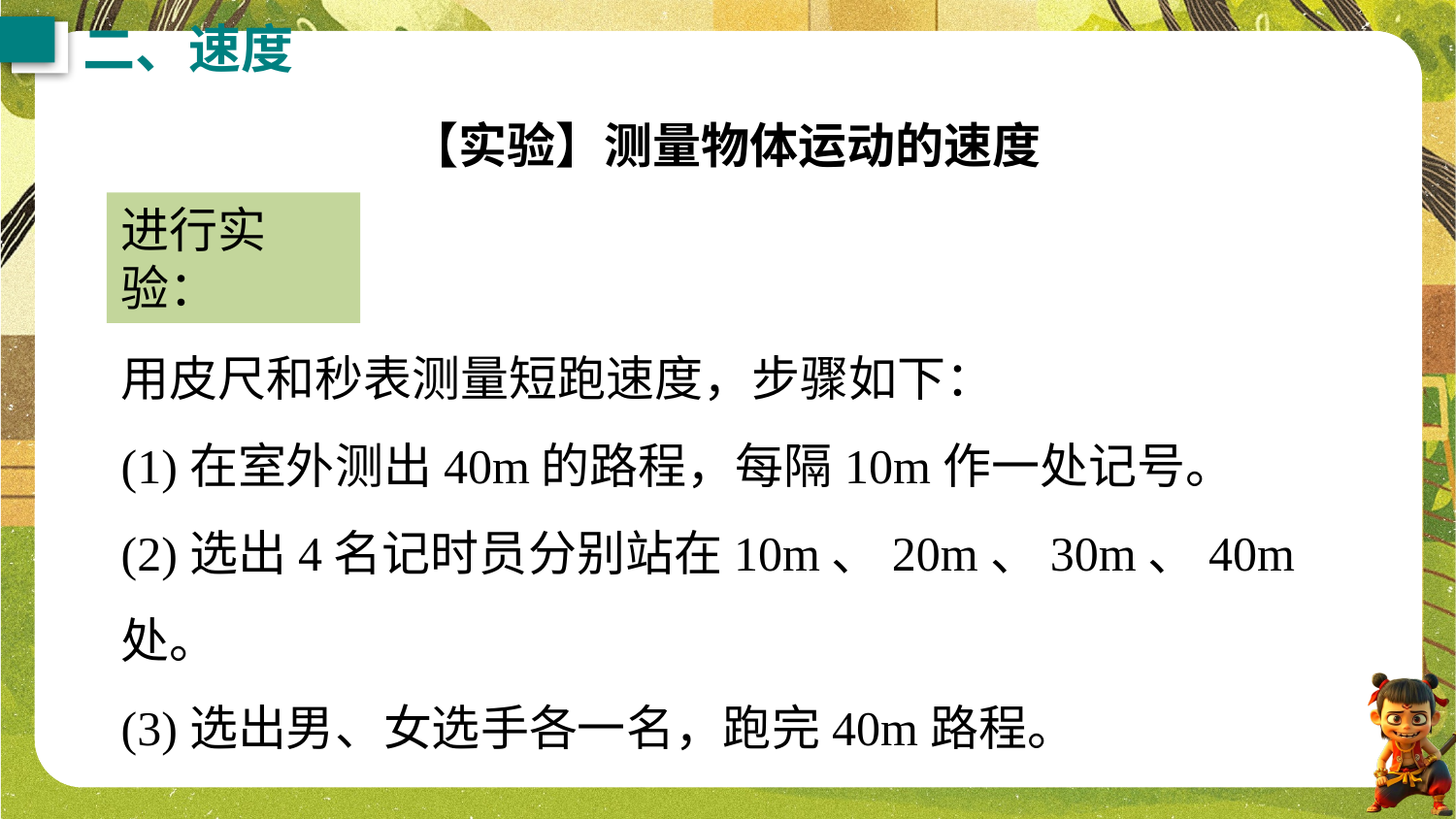

二、速度

【实验】测量物体运动的速度
进行实验：
用皮尺和秒表测量短跑速度，步骤如下：
(1)在室外测出40m的路程，每隔10m作一处记号。
(2)选出4名记时员分别站在10m、20m、30m、40m处。
(3)选出男、女选手各一名，跑完40m路程。